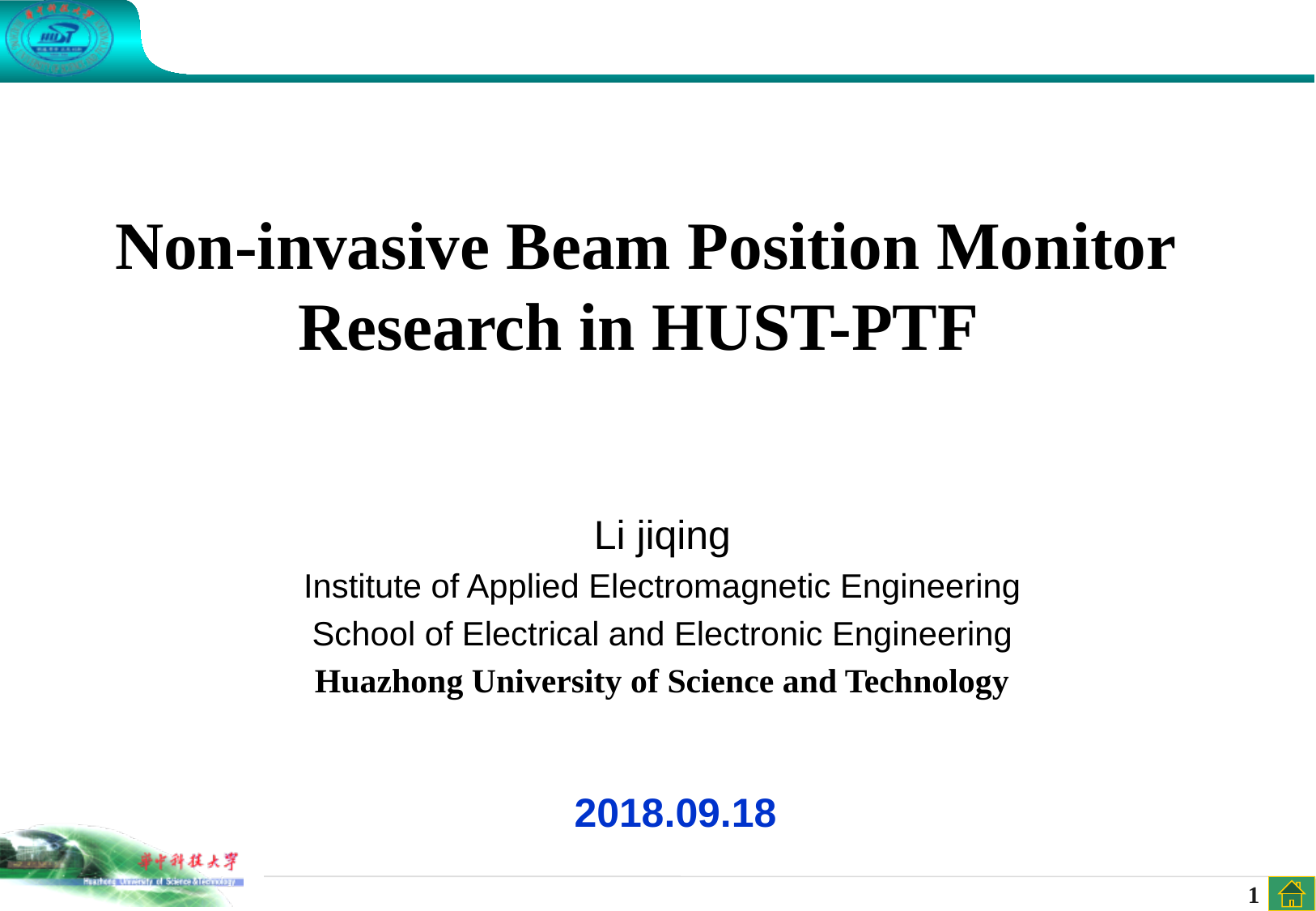

Non-invasive Beam Position Monitor Research in HUST-PTF
Li jiqing
Institute of Applied Electromagnetic Engineering
School of Electrical and Electronic Engineering
Huazhong University of Science and Technology
应用电磁工程研究所
2018.09.18
1